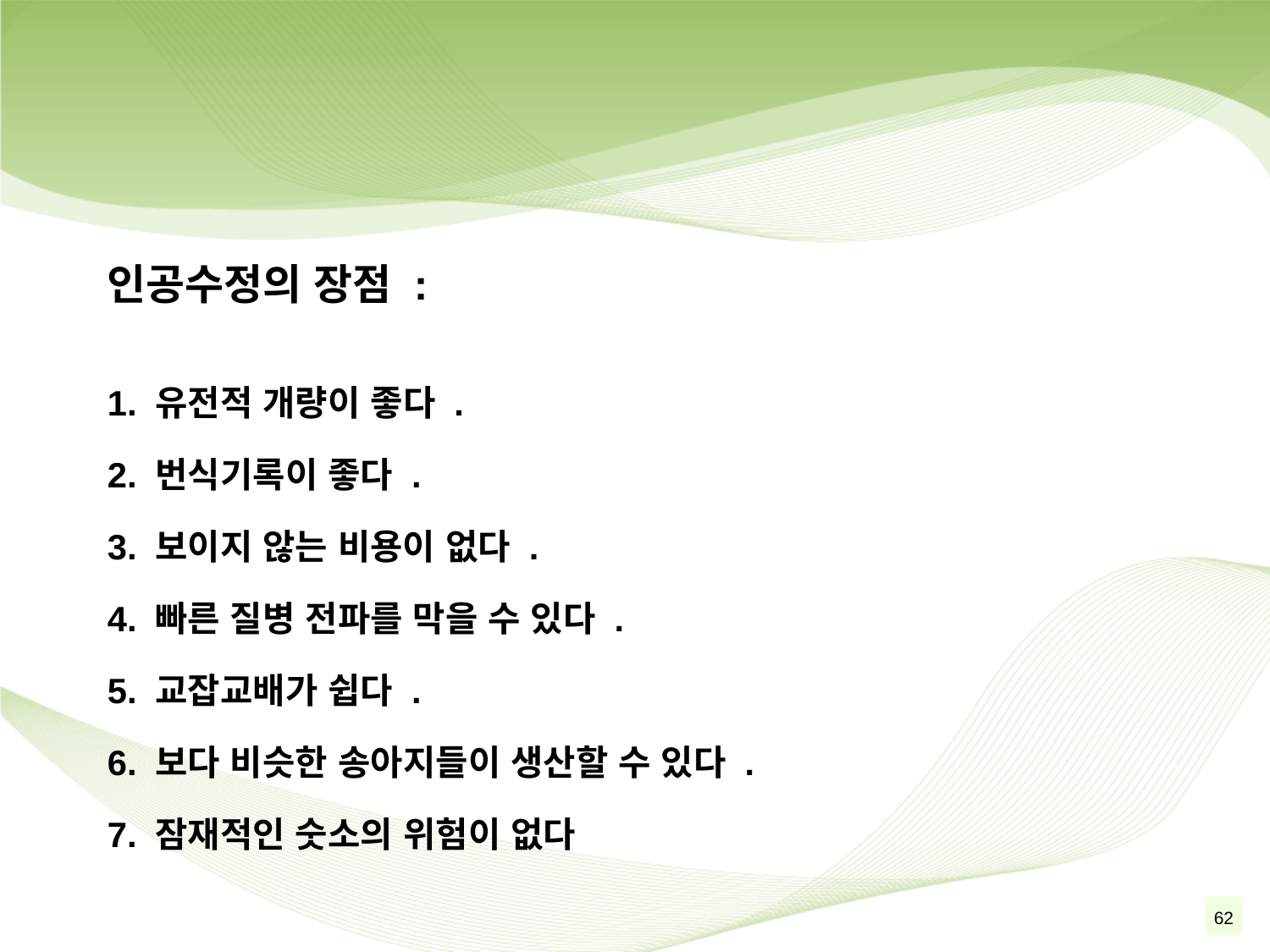

인공수정의 장점 :

1. 유전적 개량이 좋다 .
2. 번식기록이 좋다 .
3. 보이지 않는 비용이 없다 .
4. 빠른 질병 전파를 막을 수 있다 .
5. 교잡교배가 쉽다 .
6. 보다 비슷한 송아지들이 생산할 수 있다 .
7. 잠재적인 숫소의 위험이 없다
62
64